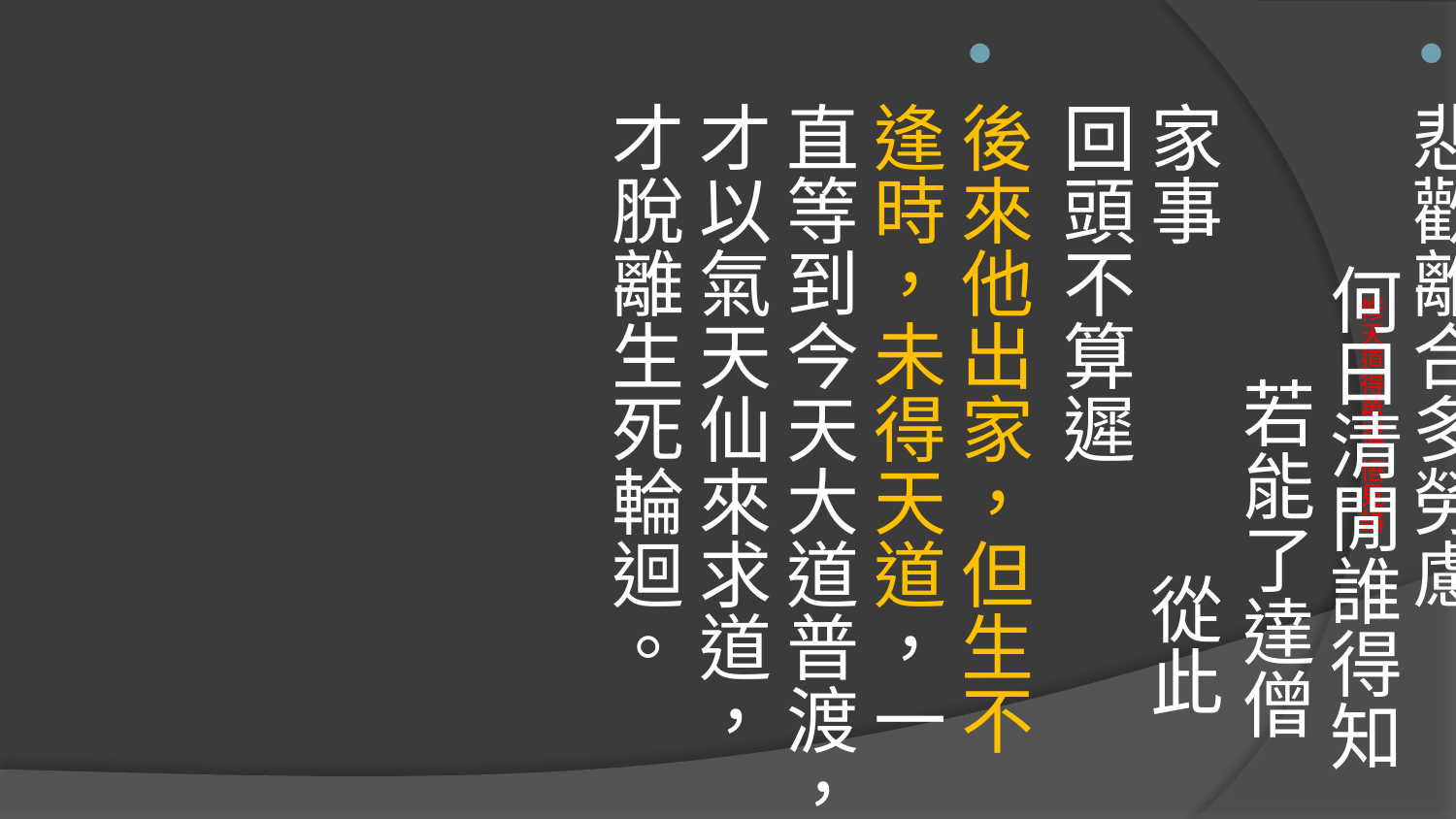

長大成人方是我          合眼矇矓又是誰                  不如不來亦不去                    來時歡喜去時悲
悲歡離合多勞慮                     何日清閒誰得知                  若能了達僧家事                    從此回頭不算遲
後來他出家，但生不逢時，未得天道，一直等到今天大道普渡，才以氣天仙來求道，才脫離生死輪迴。

# 修天道得萬福  悟見講